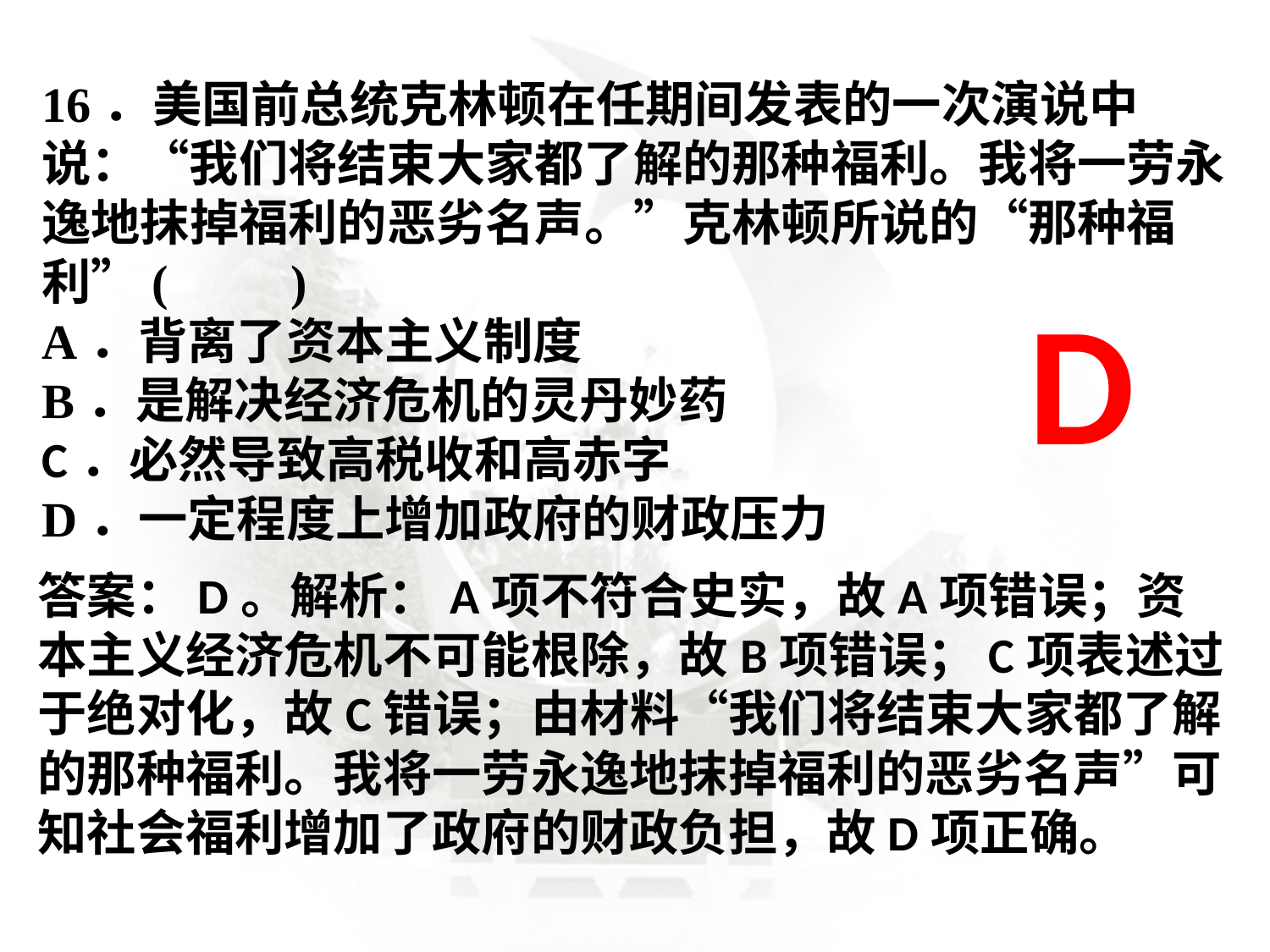

16．美国前总统克林顿在任期间发表的一次演说中说：“我们将结束大家都了解的那种福利。我将一劳永逸地抹掉福利的恶劣名声。”克林顿所说的“那种福利”(　　)A．背离了资本主义制度
B．是解决经济危机的灵丹妙药C．必然导致高税收和高赤字
D．一定程度上增加政府的财政压力
D
答案：D。解析：A项不符合史实，故A项错误；资本主义经济危机不可能根除，故B项错误；C项表述过于绝对化，故C错误；由材料“我们将结束大家都了解的那种福利。我将一劳永逸地抹掉福利的恶劣名声”可知社会福利增加了政府的财政负担，故D项正确。